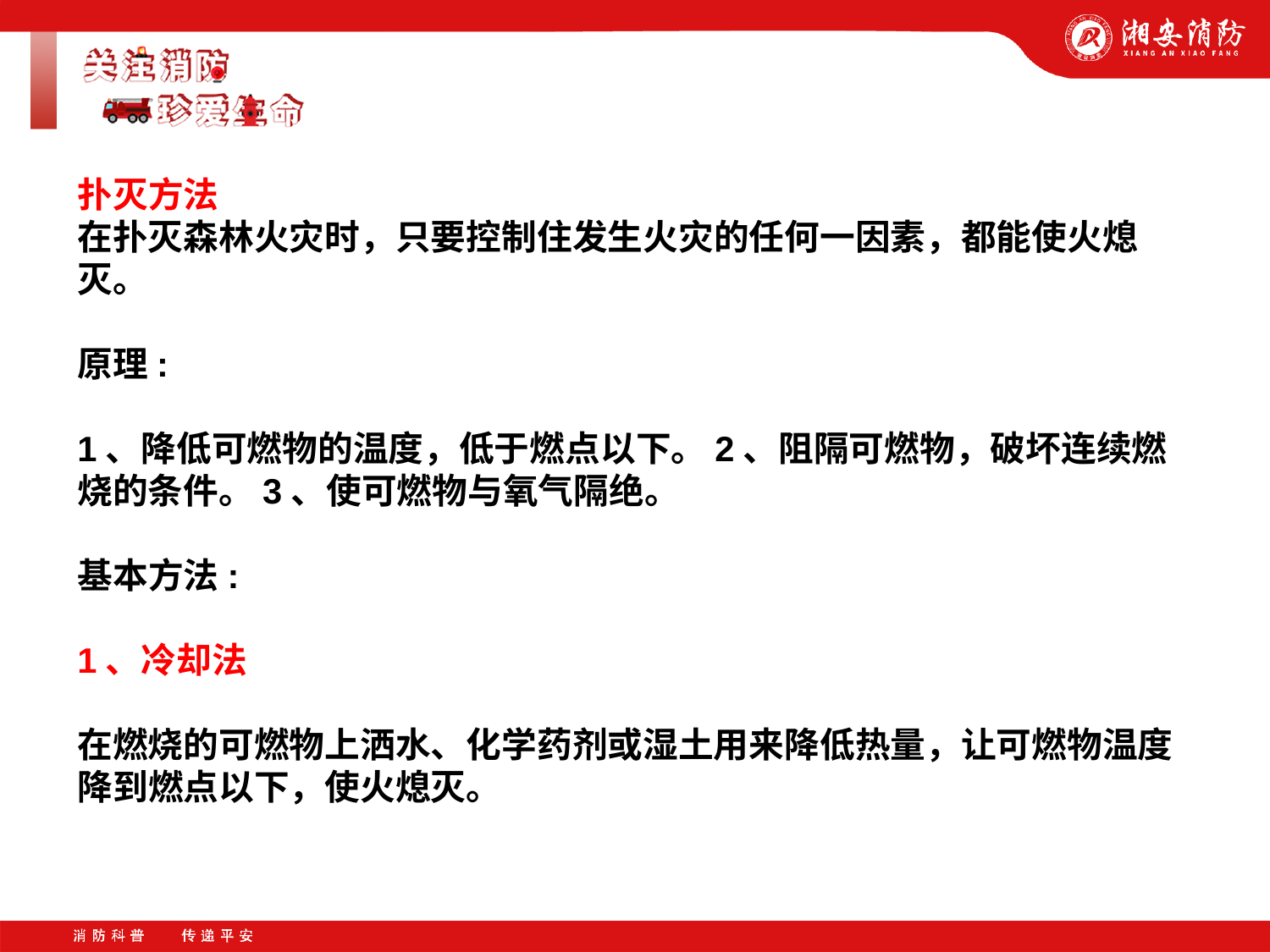

扑灭方法
在扑灭森林火灾时，只要控制住发生火灾的任何一因素，都能使火熄灭。

原理:

1、降低可燃物的温度，低于燃点以下。2、阻隔可燃物，破坏连续燃烧的条件。3、使可燃物与氧气隔绝。

基本方法:

1、冷却法

在燃烧的可燃物上洒水、化学药剂或湿土用来降低热量，让可燃物温度降到燃点以下，使火熄灭。